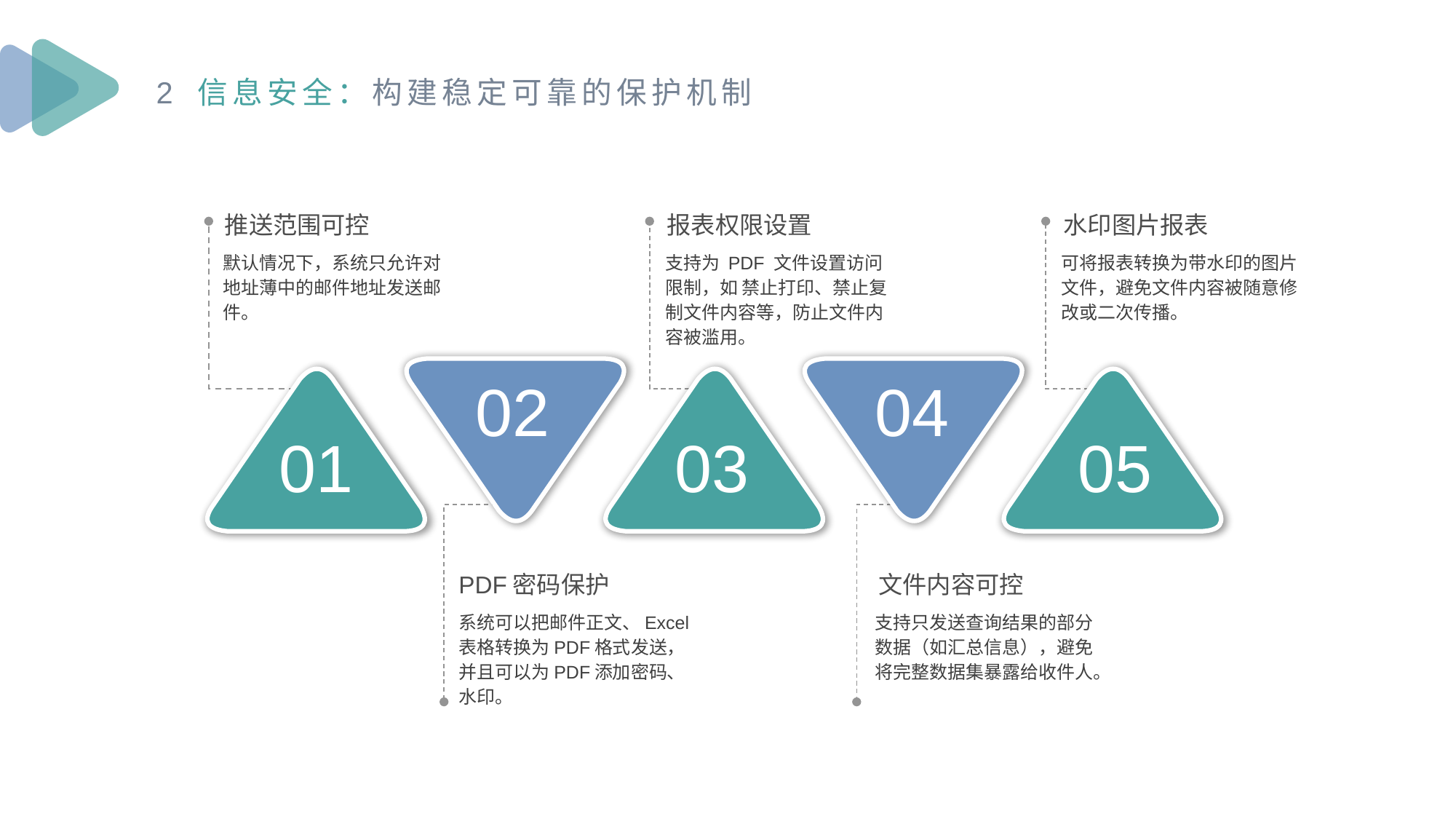

2 信息安全：构建稳定可靠的保护机制
推送范围可控
默认情况下，系统只允许对地址薄中的邮件地址发送邮件。
报表权限设置
支持为 PDF 文件设置访问限制，如 禁止打印、禁止复制文件内容等，防止文件内容被滥用。
水印图片报表
可将报表转换为带水印的图片文件，避免文件内容被随意修改或二次传播。

02

04

01

03

05

PDF密码保护
系统可以把邮件正文、Excel表格转换为PDF格式发送，并且可以为PDF添加密码、水印。
文件内容可控
支持只发送查询结果的部分数据（如汇总信息），避免将完整数据集暴露给收件人。
PPT模板 http://www.1ppt.com/moban/